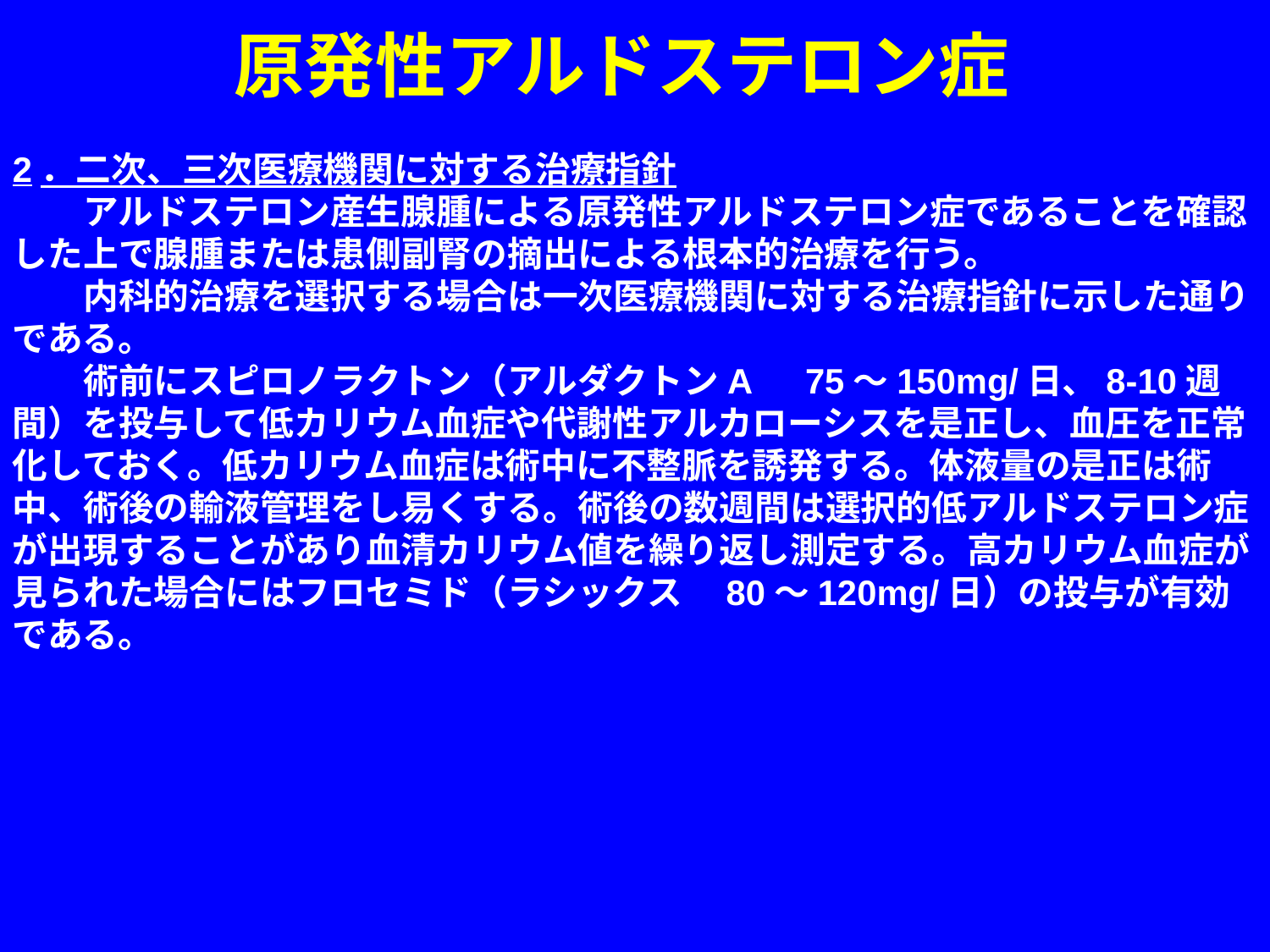

原発性アルドステロン症
2．二次、三次医療機関に対する治療指針
　　アルドステロン産生腺腫による原発性アルドステロン症であることを確認した上で腺腫または患側副腎の摘出による根本的治療を行う。
　　内科的治療を選択する場合は一次医療機関に対する治療指針に示した通りである。
　　術前にスピロノラクトン（アルダクトンA　75～150mg/日、8-10週間）を投与して低カリウム血症や代謝性アルカローシスを是正し、血圧を正常化しておく。低カリウム血症は術中に不整脈を誘発する。体液量の是正は術中、術後の輸液管理をし易くする。術後の数週間は選択的低アルドステロン症が出現することがあり血清カリウム値を繰り返し測定する。高カリウム血症が見られた場合にはフロセミド（ラシックス　80～120mg/日）の投与が有効である。